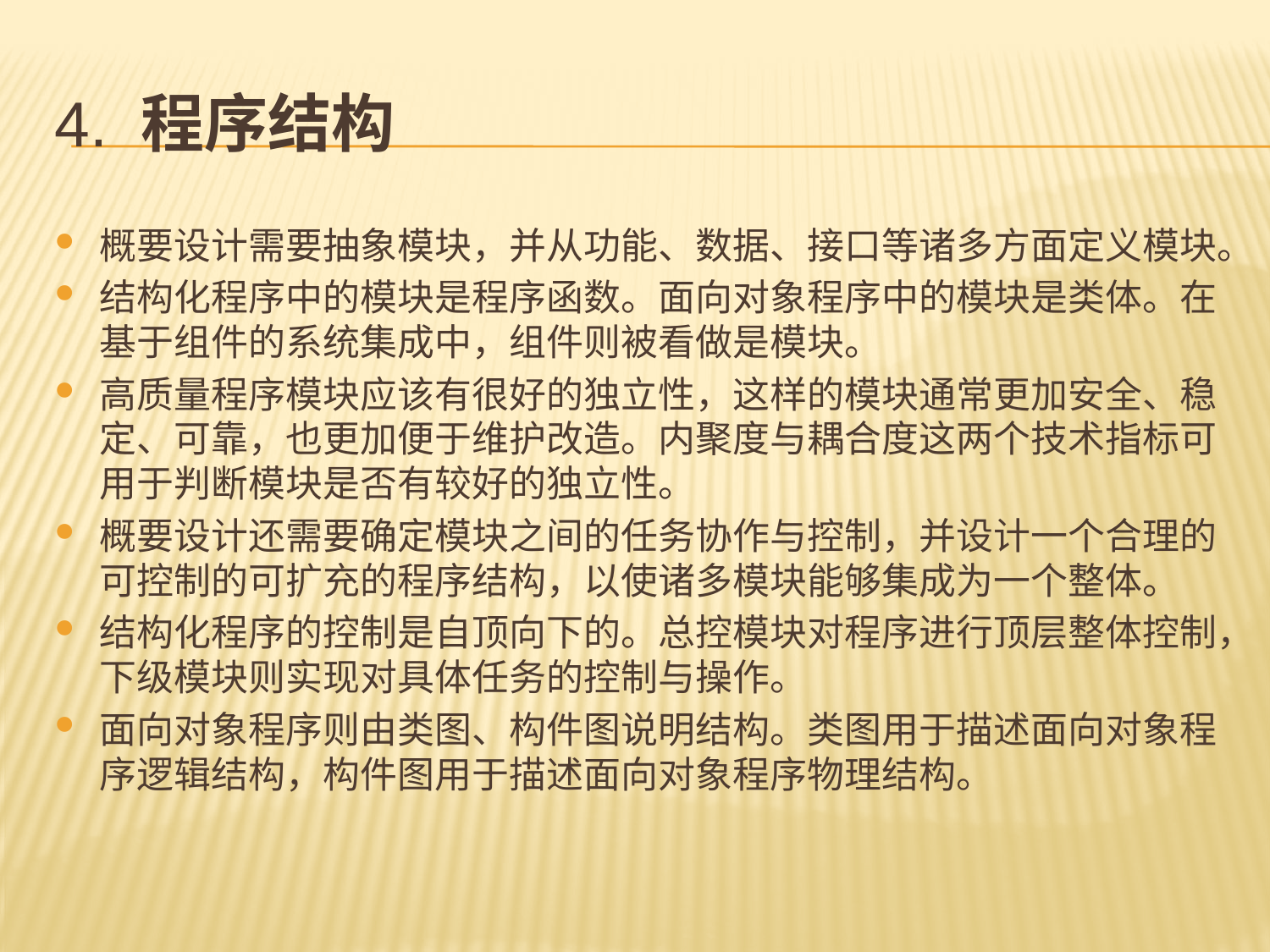

# 4. 程序结构
概要设计需要抽象模块，并从功能、数据、接口等诸多方面定义模块。
结构化程序中的模块是程序函数。面向对象程序中的模块是类体。在基于组件的系统集成中，组件则被看做是模块。
高质量程序模块应该有很好的独立性，这样的模块通常更加安全、稳定、可靠，也更加便于维护改造。内聚度与耦合度这两个技术指标可用于判断模块是否有较好的独立性。
概要设计还需要确定模块之间的任务协作与控制，并设计一个合理的可控制的可扩充的程序结构，以使诸多模块能够集成为一个整体。
结构化程序的控制是自顶向下的。总控模块对程序进行顶层整体控制，下级模块则实现对具体任务的控制与操作。
面向对象程序则由类图、构件图说明结构。类图用于描述面向对象程序逻辑结构，构件图用于描述面向对象程序物理结构。